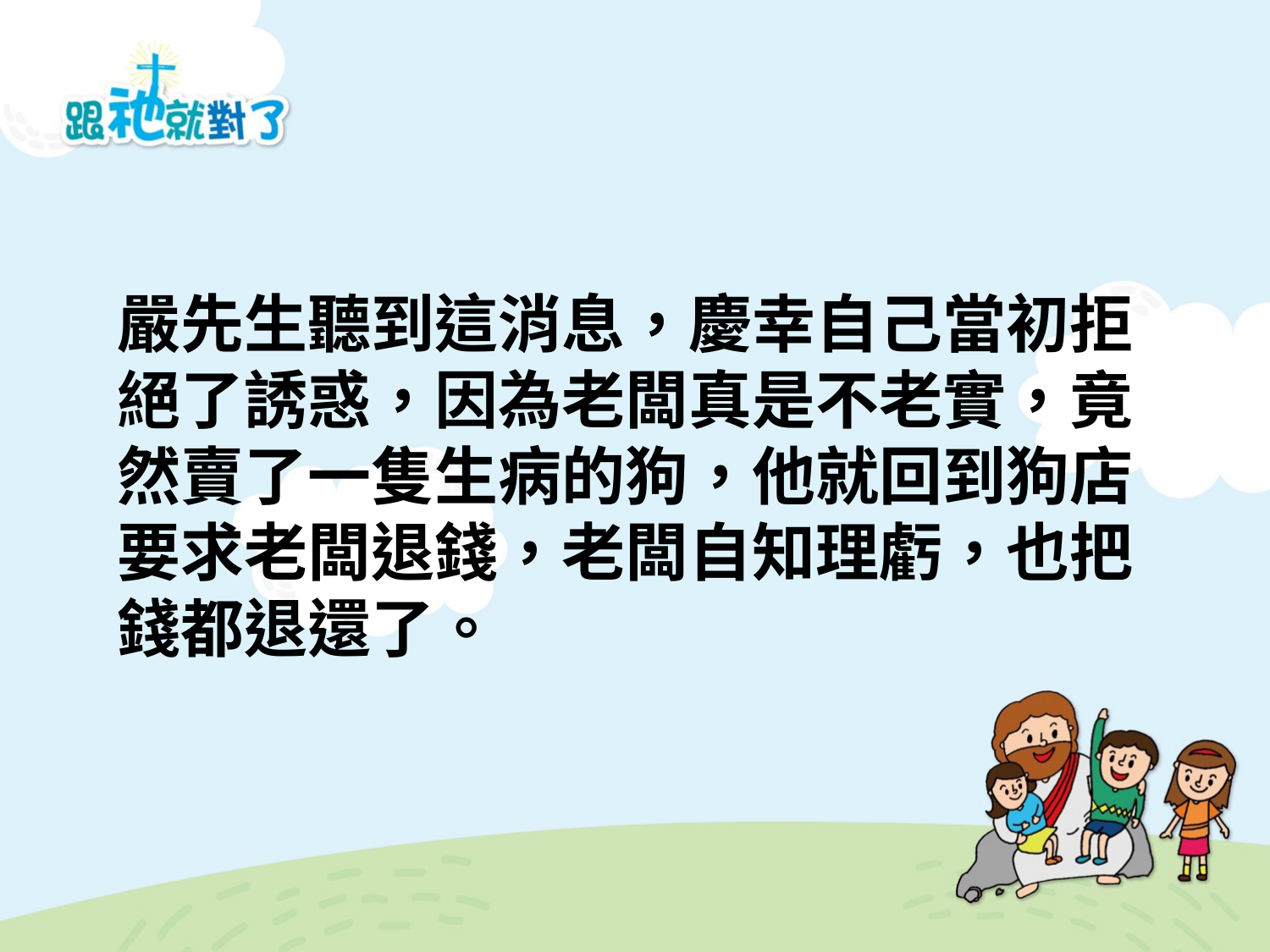

嚴先生聽到這消息，慶幸自己當初拒絕了誘惑，因為老闆真是不老實，竟然賣了一隻生病的狗，他就回到狗店要求老闆退錢，老闆自知理虧，也把錢都退還了。